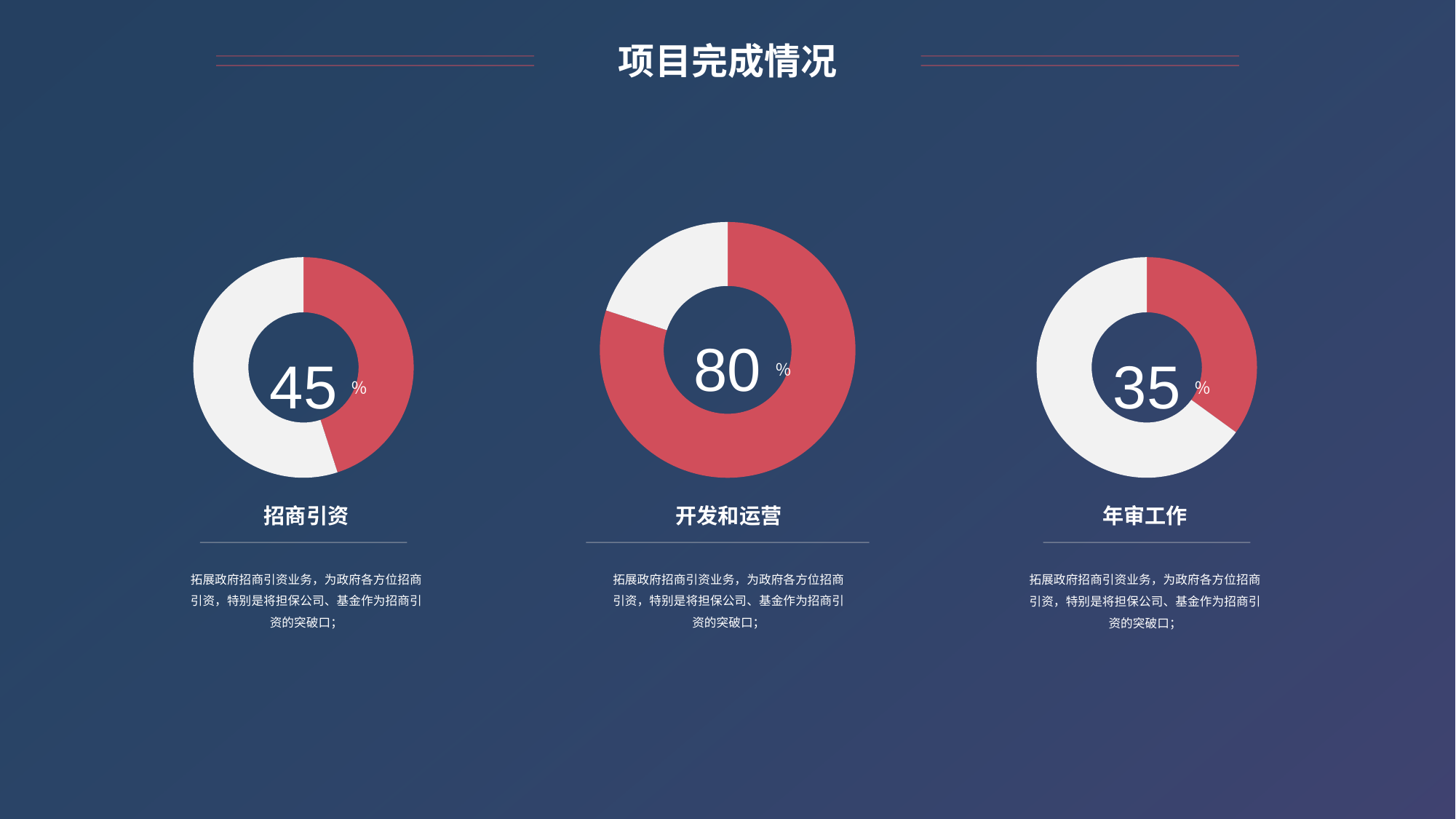

项目完成情况

### Chart

| Category | 销售额 |
|---|---|
| 占比 | 0.8 |
| 无需改变 | 0.2 |

### Chart

| Category | 销售额 |
|---|---|
| 占比 | 0.45 |
| 无需改变 | 0.55 |

### Chart

| Category | 销售额 |
|---|---|
| 占比 | 0.35 |
| 无需改变 | 0.65 |
80
45
35
％
％
％
招商引资
开发和运营
年审工作
拓展政府招商引资业务，为政府各方位招商引资，特别是将担保公司、基金作为招商引资的突破口；
拓展政府招商引资业务，为政府各方位招商引资，特别是将担保公司、基金作为招商引资的突破口；
拓展政府招商引资业务，为政府各方位招商引资，特别是将担保公司、基金作为招商引资的突破口；